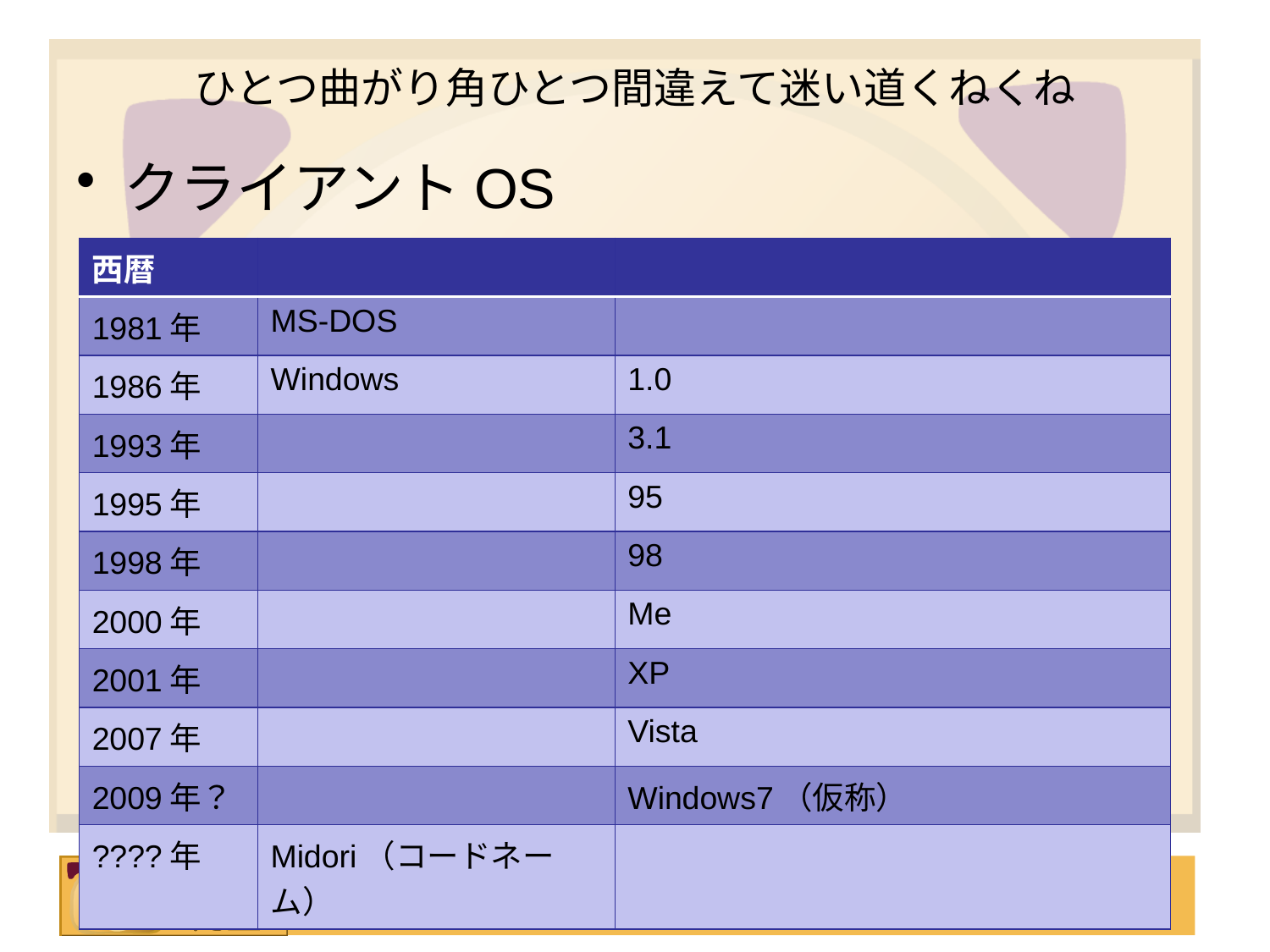

# ひとつ曲がり角ひとつ間違えて迷い道くねくね
クライアントOS
| 西暦 |  |  |
| --- | --- | --- |
| 1981年 | MS-DOS |  |
| 1986年 | Windows | 1.0 |
| 1993年 |  | 3.1 |
| 1995年 |  | 95 |
| 1998年 |  | 98 |
| 2000年 |  | Me |
| 2001年 |  | XP |
| 2007年 |  | Vista |
| 2009年？ |  | Windows7（仮称） |
| ????年 | Midori（コードネーム） |  |